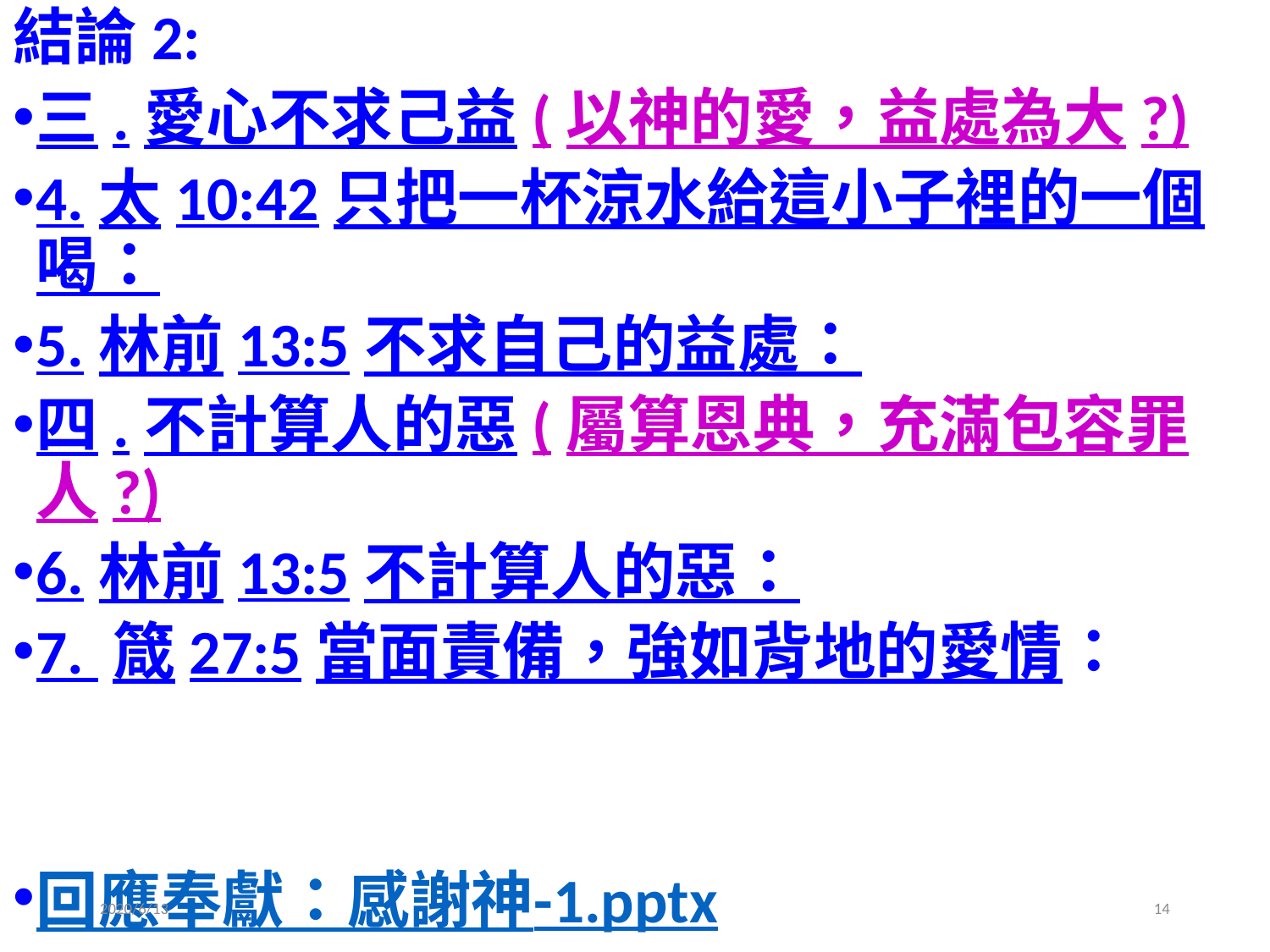

結論2:
三.愛心不求己益(以神的愛，益處為大?)
4.太10:42只把一杯涼水給這小子裡的一個喝：
5.林前13:5不求自己的益處：
四.不計算人的惡(屬算恩典，充滿包容罪人?)
6.林前13:5不計算人的惡：
7. 箴27:5當面責備，強如背地的愛情：

回應奉獻：感謝神-1.pptx

2020/6/13
14